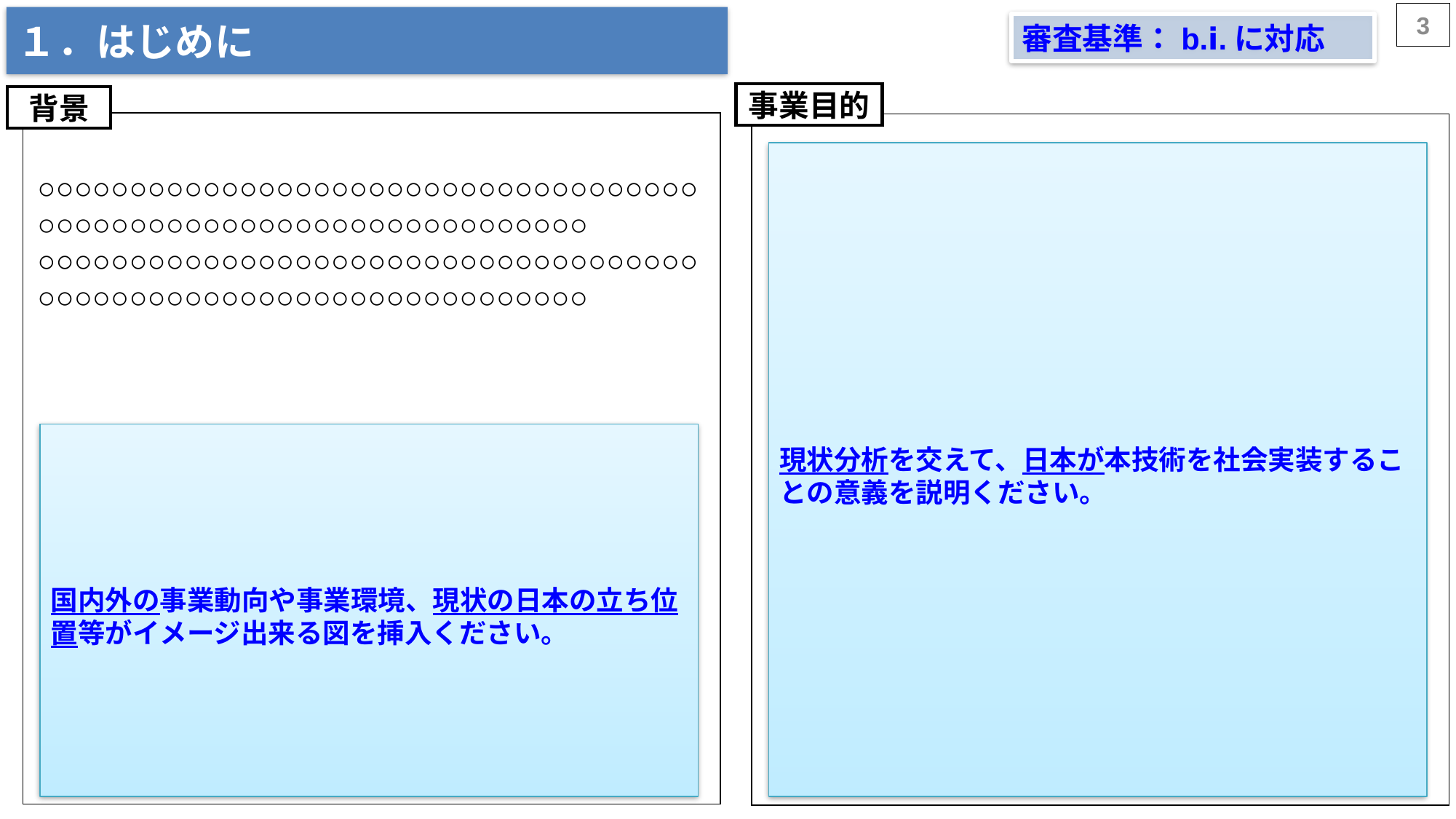

3
# １．はじめに
審査基準：b.ⅰ.に対応
事業目的
背景

現状分析を交えて、日本が本技術を社会実装することの意義を説明ください。
○○○○○○○○○○○○○○○○○○○○○○○○○○○○○○○○○○○○○○○○○○○○○○○○○○○○○○○○○○○○○○○○○○
○○○○○○○○○○○○○○○○○○○○○○○○○○○○○○○○○○○○○○○○○○○○○○○○○○○○○○○○○○○○○○○○○○

国内外の事業動向や事業環境、現状の日本の立ち位置等がイメージ出来る図を挿入ください。